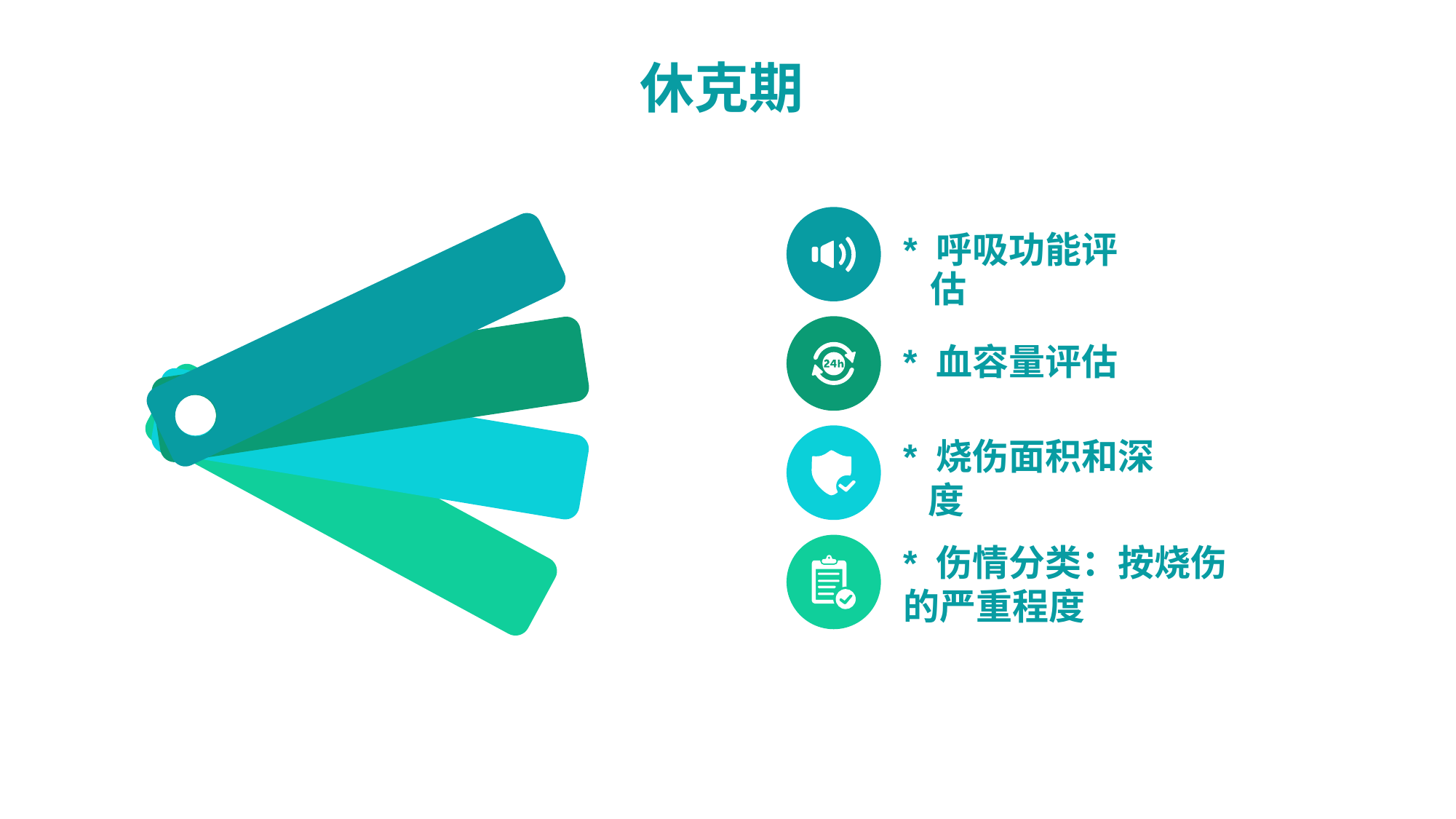

# 休克期

* 呼吸功能评估
* 血容量评估

* 烧伤面积和深
  度

* 伤情分类：按烧伤的严重程度